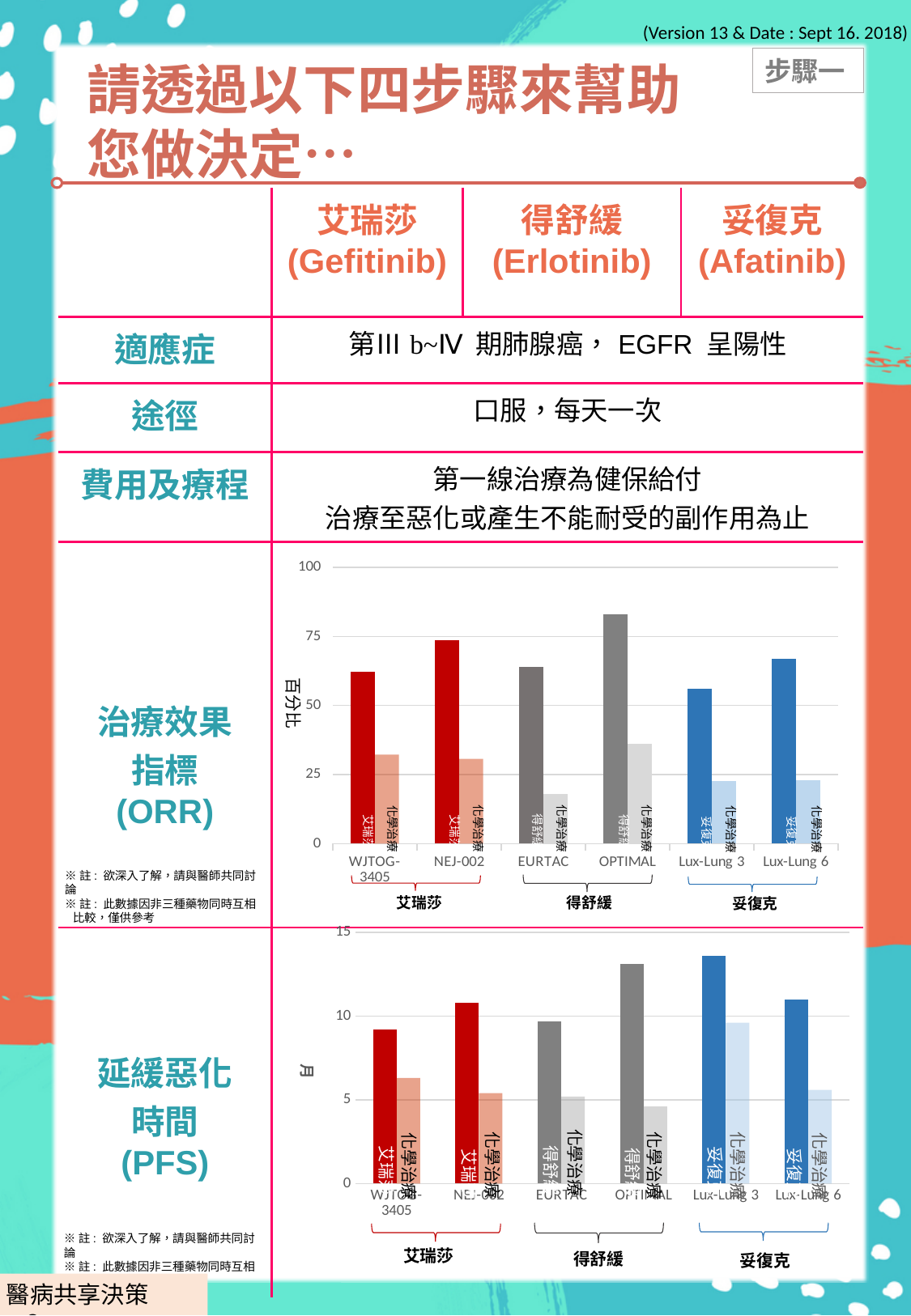

(Version 13 & Date : Sept 16. 2018)

步驟一
請透過以下四步驟來幫助您做決定…

|  | 艾瑞莎 (Gefitinib) | 得舒緩 (Erlotinib) | 妥復克 (Afatinib) |
| --- | --- | --- | --- |
| 適應症 | 第Ⅲb~Ⅳ 期肺腺癌，EGFR 呈陽性 |  |  |
| 途徑 | 口服，每天一次 |  |  |
| 費用及療程 | 第一線治療為健保給付 治療至惡化或產生不能耐受的副作用為止 |  |  |
| 治療效果 指標 (ORR) |  |  |  |
| 延緩惡化 時間 (PFS) |  |  |  |

### Chart

| Category | TKI | Chemo |
|---|---|---|
| WJTOG-3405 | 62.1 | 32.2 |
| NEJ-002 | 73.7 | 30.7 |
| EURTAC | 64.0 | 18.0 |
| OPTIMAL | 83.0 | 36.0 |
| Lux-Lung 3 | 56.1 | 22.6 |
| Lux-Lung 6 | 66.9 | 23.0 |
百分比
化學治療
化學治療
化學治療
化學治療
化學治療
化學治療
得舒緩
得舒緩
艾瑞莎
艾瑞莎
妥復克
妥復克

※註: 欲深入了解，請與醫師共同討論
※註: 此數據因非三種藥物同時互相
   比較，僅供參考
艾瑞莎
得舒緩
妥復克

### Chart

| Category | TKI | Chemo |
|---|---|---|
| WJTOG-3405 | 9.200000000000001 | 6.3 |
| NEJ-002 | 10.8 | 5.4 |
| EURTAC | 9.700000000000001 | 5.2 |
| OPTIMAL | 13.1 | 4.6 |
| Lux-Lung 3 | 13.6 | 9.6 |
| Lux-Lung 6 | 11.0 | 5.6 |
化學治療
化學治療
化學治療
化學治療
化學治療
化學治療
艾瑞莎
得舒緩
妥復克
得舒緩
妥復克
艾瑞莎
艾瑞莎

※註: 欲深入了解，請與醫師共同討論
※註: 此數據因非三種藥物同時互相
   比較，僅供參考
得舒緩
妥復克
醫病共享決策  p.3